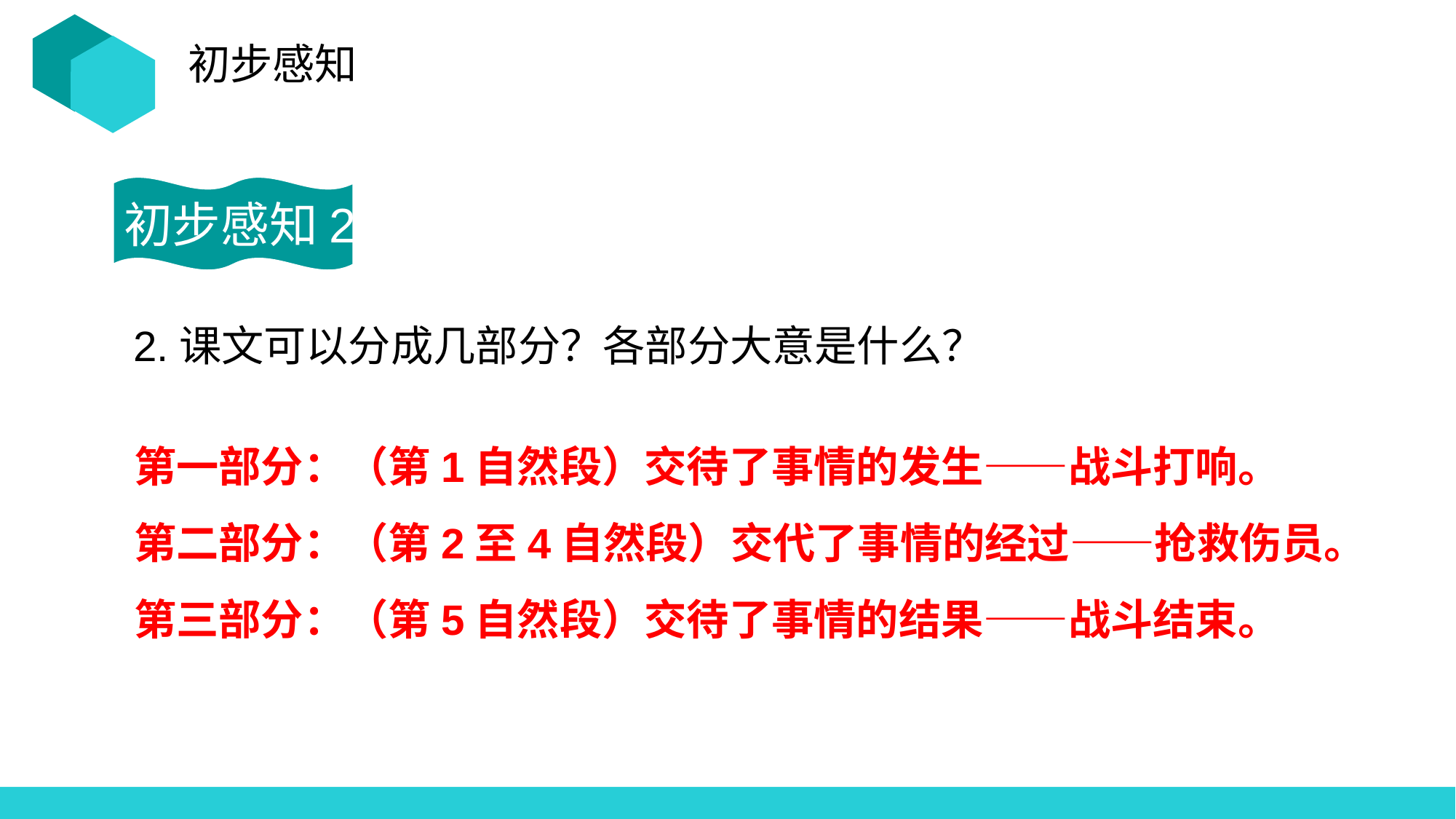

初步感知
初步感知2
    2.课文可以分成几部分？各部分大意是什么？
    第一部分：（第1自然段）交待了事情的发生——战斗打响。
    第二部分：（第2至4自然段）交代了事情的经过——抢救伤员。
    第三部分：（第5自然段）交待了事情的结果——战斗结束。